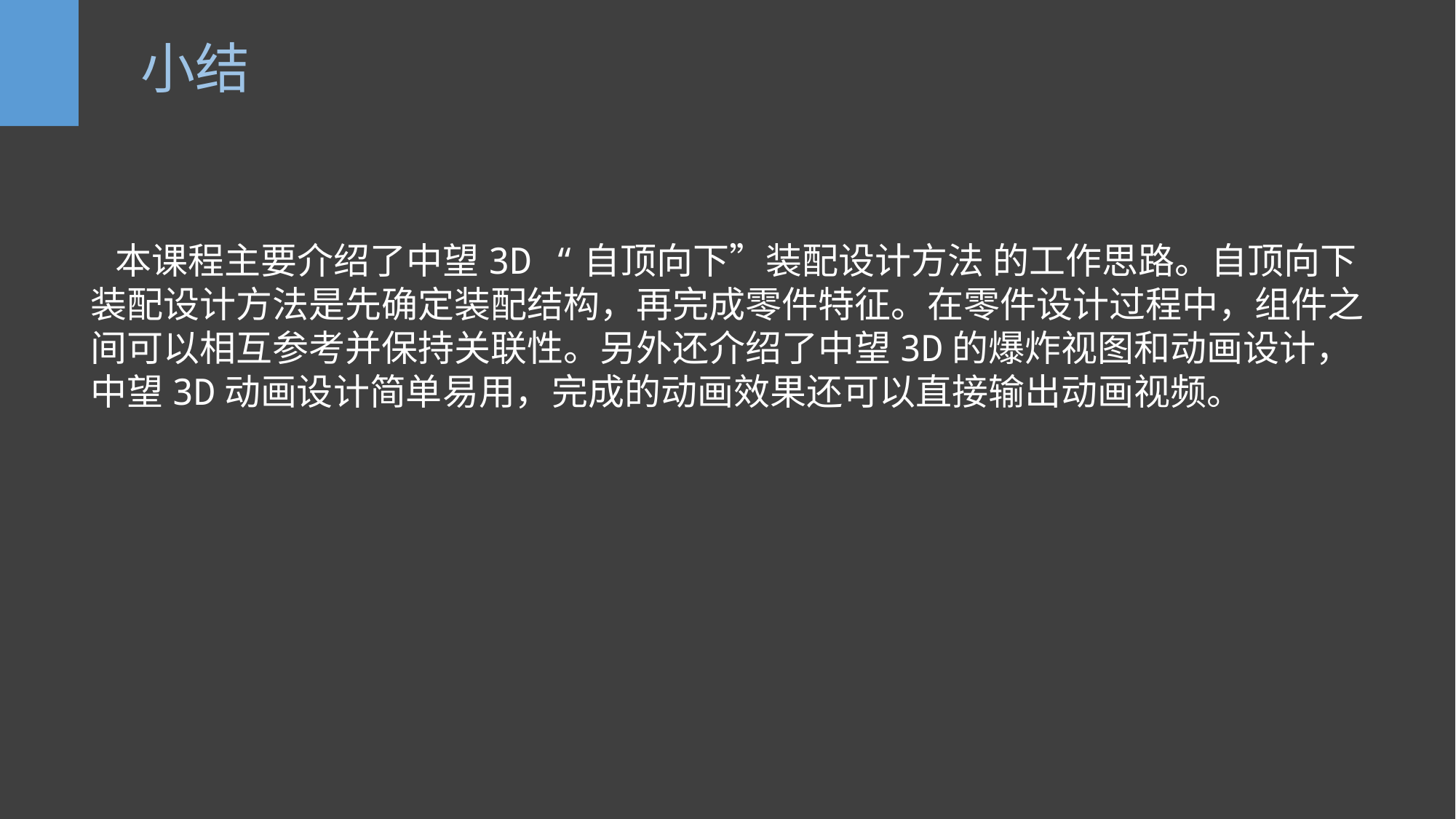

小结
  本课程主要介绍了中望3D “自顶向下”装配设计方法 的工作思路。自顶向下装配设计方法是先确定装配结构，再完成零件特征。在零件设计过程中，组件之间可以相互参考并保持关联性。另外还介绍了中望3D的爆炸视图和动画设计，中望3D动画设计简单易用，完成的动画效果还可以直接输出动画视频。